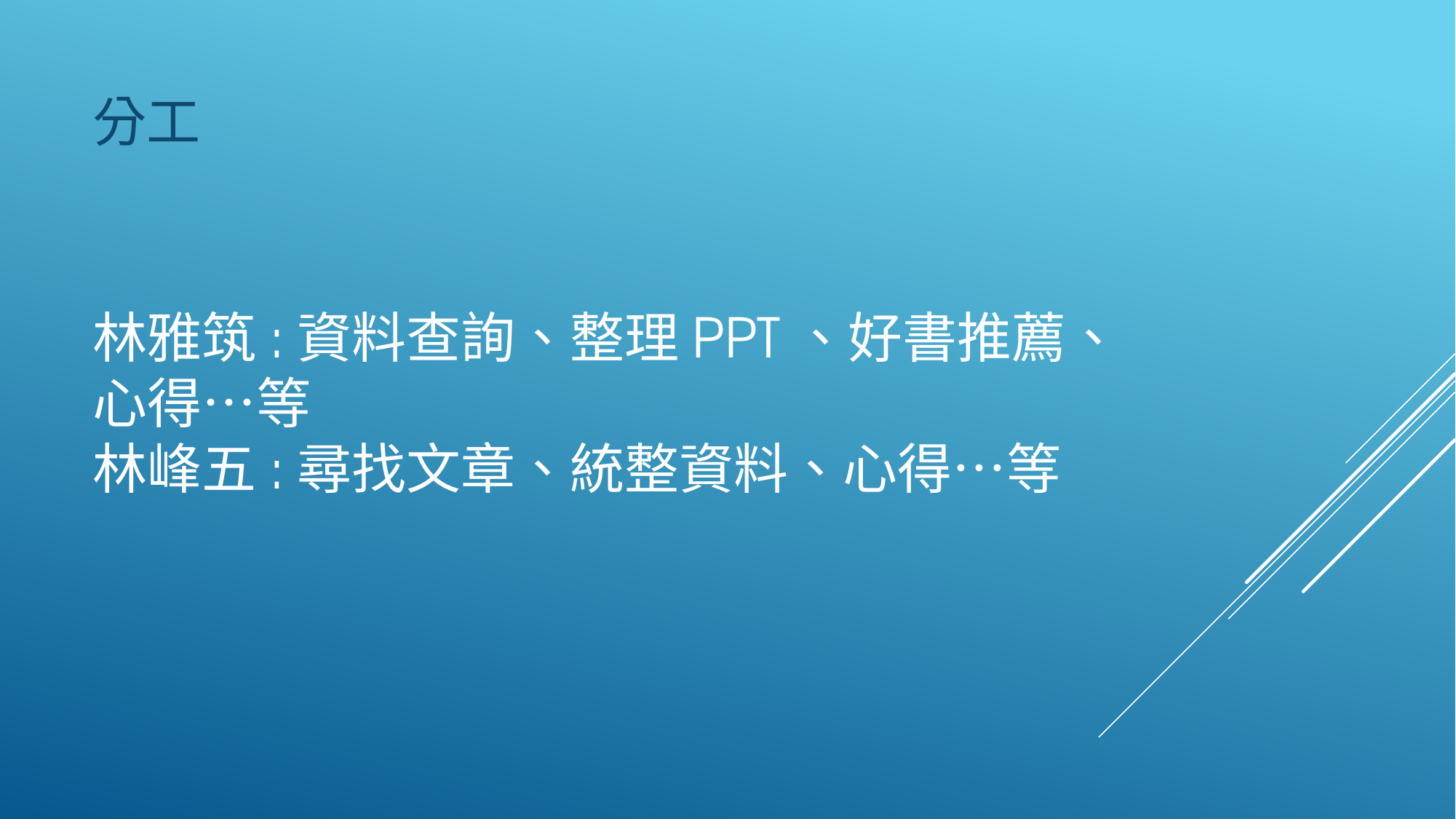

分工
# 林雅筑:資料查詢、整理PPT、好書推薦、心得…等 林峰五:尋找文章、統整資料、心得…等